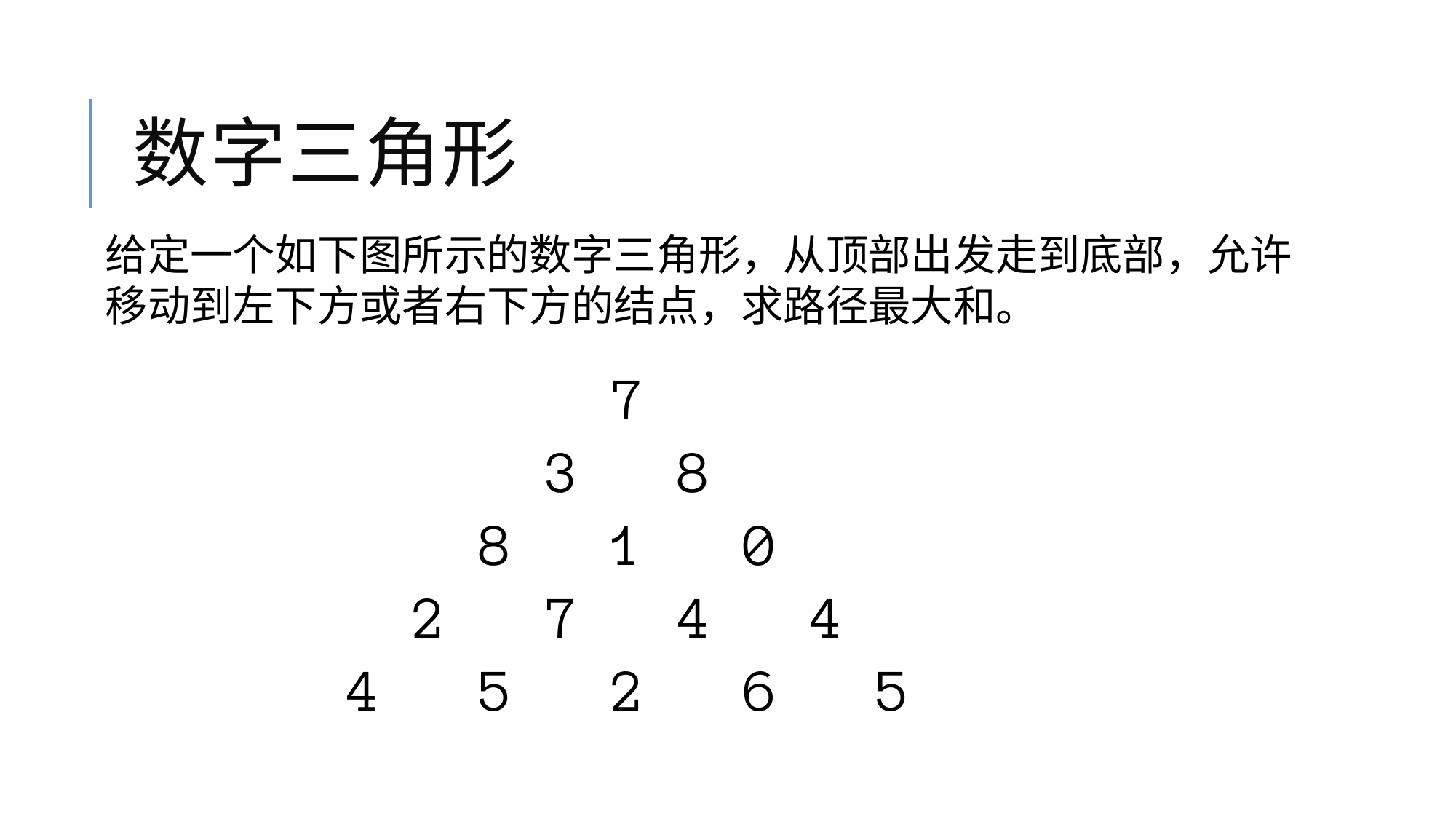

# 数字三角形
给定一个如下图所示的数字三角形，从顶部出发走到底部，允许移动到左下方或者右下方的结点，求路径最大和。
        7
      3   8
    8   1   0
  2   7   4   4
4   5   2   6   5